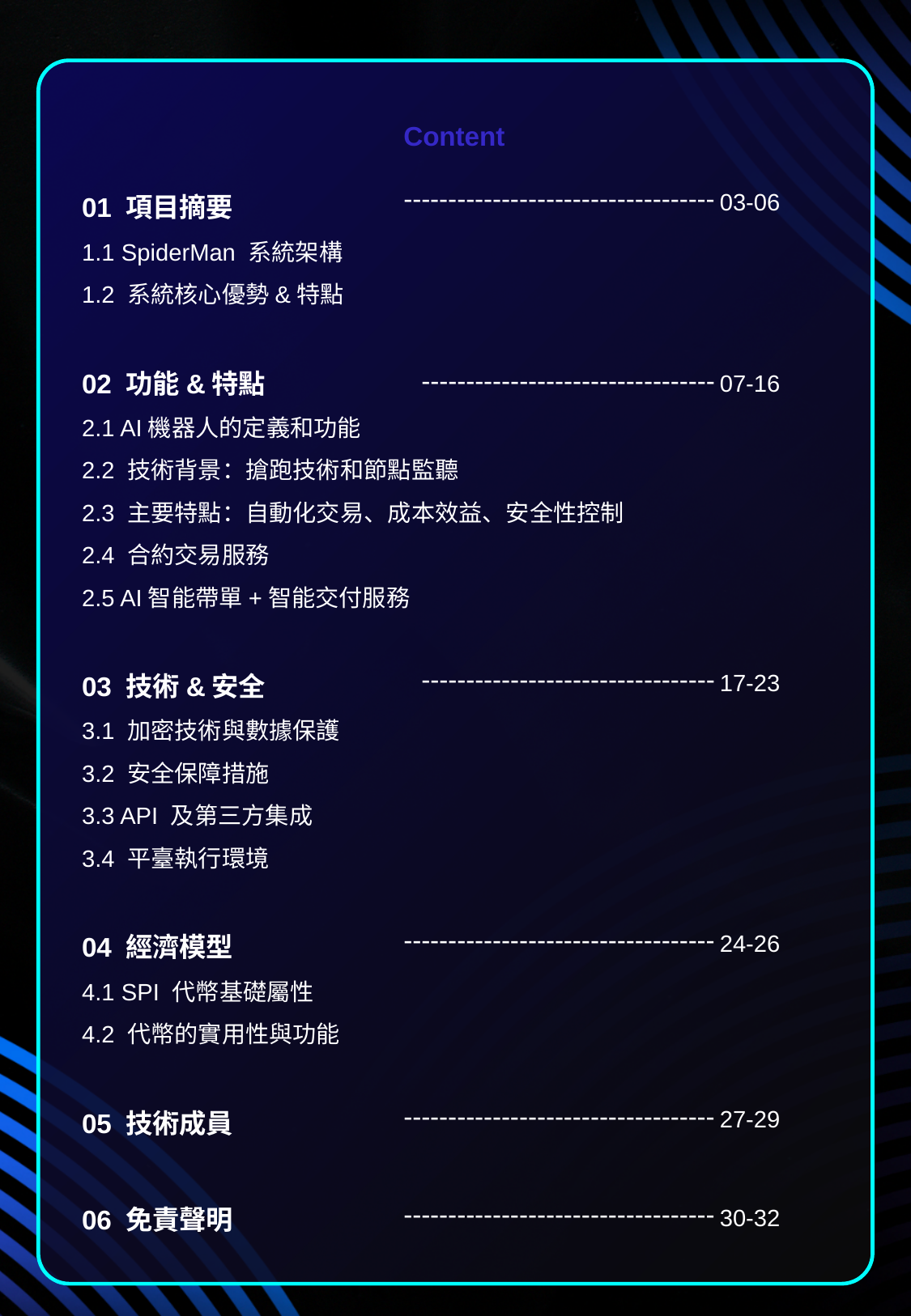

Content
01 項目摘要
1.1 SpiderMan 系統架構
1.2 系統核心優勢&特點

02 功能&特點
2.1 AI機器人的定義和功能
2.2 技術背景：搶跑技術和節點監聽
2.3 主要特點：自動化交易、成本效益、安全性控制
2.4 合約交易服務
2.5 AI智能帶單+智能交付服務

03 技術&安全
3.1 加密技術與數據保護
3.2 安全保障措施
3.3 API 及第三方集成
3.4 平臺執行環境

04 經濟模型
4.1 SPI 代幣基礎屬性
4.2 代幣的實用性與功能

05 技術成員

06 免責聲明
-----------------------------------
03-06
---------------------------------
07-16
---------------------------------
17-23
-----------------------------------
24-26
-----------------------------------
27-29
-----------------------------------
30-32